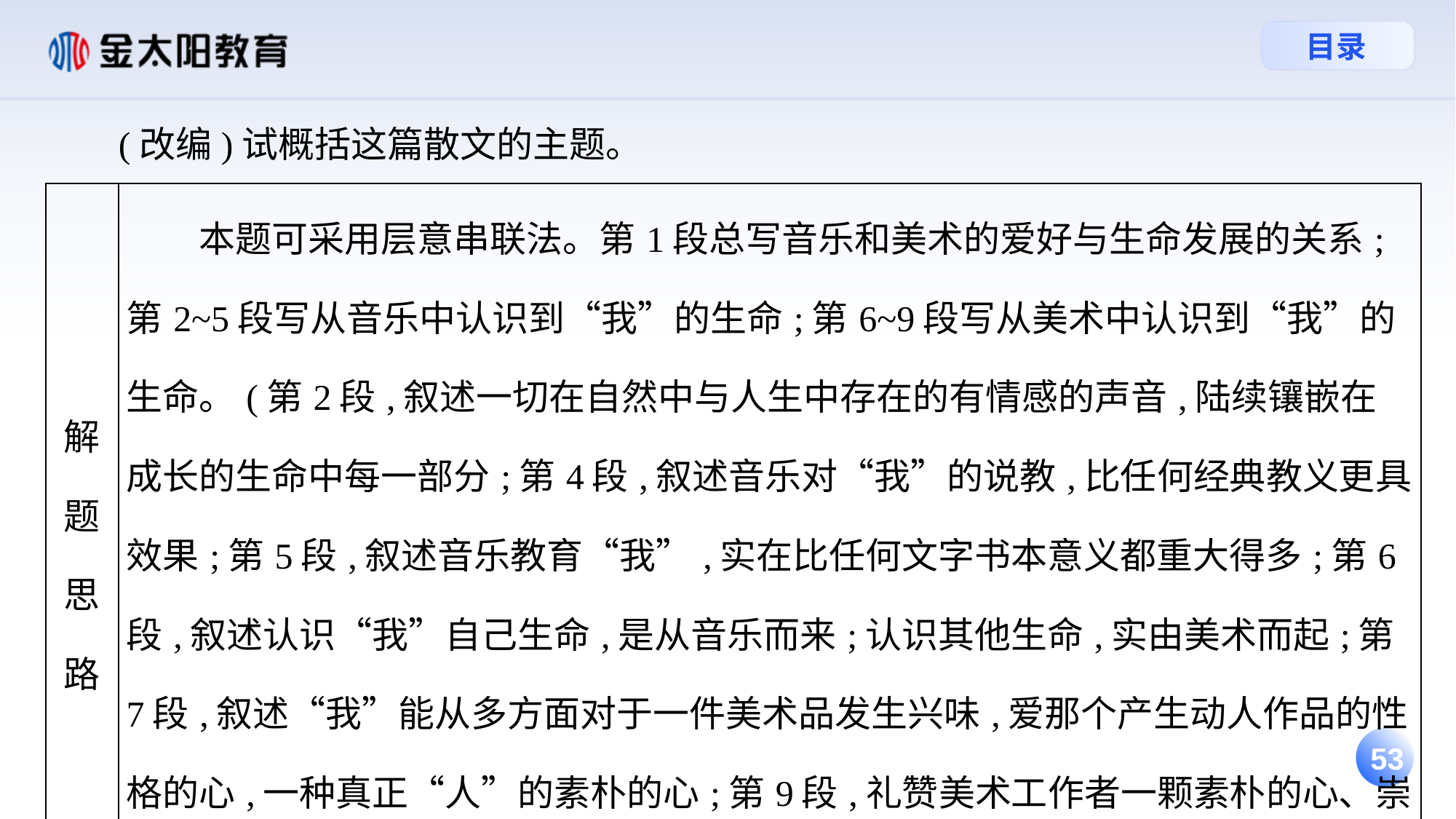

(改编)试概括这篇散文的主题。

| 解题思路 | 本题可采用层意串联法。第1段总写音乐和美术的爱好与生命发展的关系;第2~5段写从音乐中认识到“我”的生命;第6~9段写从美术中认识到“我”的生命。(第2段,叙述一切在自然中与人生中存在的有情感的声音,陆续镶嵌在成长的生命中每一部分;第4段,叙述音乐对“我”的说教,比任何经典教义更具效果;第5段,叙述音乐教育“我”,实在比任何文字书本意义都重大得多;第6段,叙述认识“我”自己生命,是从音乐而来;认识其他生命,实由美术而起;第7段,叙述“我”能从多方面对于一件美术品发生兴味,爱那个产生动人作品的性格的心,一种真正“人”的素朴的心;第9段,礼赞美术工作者一颗素朴的心、崇高的理想、浓厚的感情、优美伟大的民族品德) |
| --- | --- |